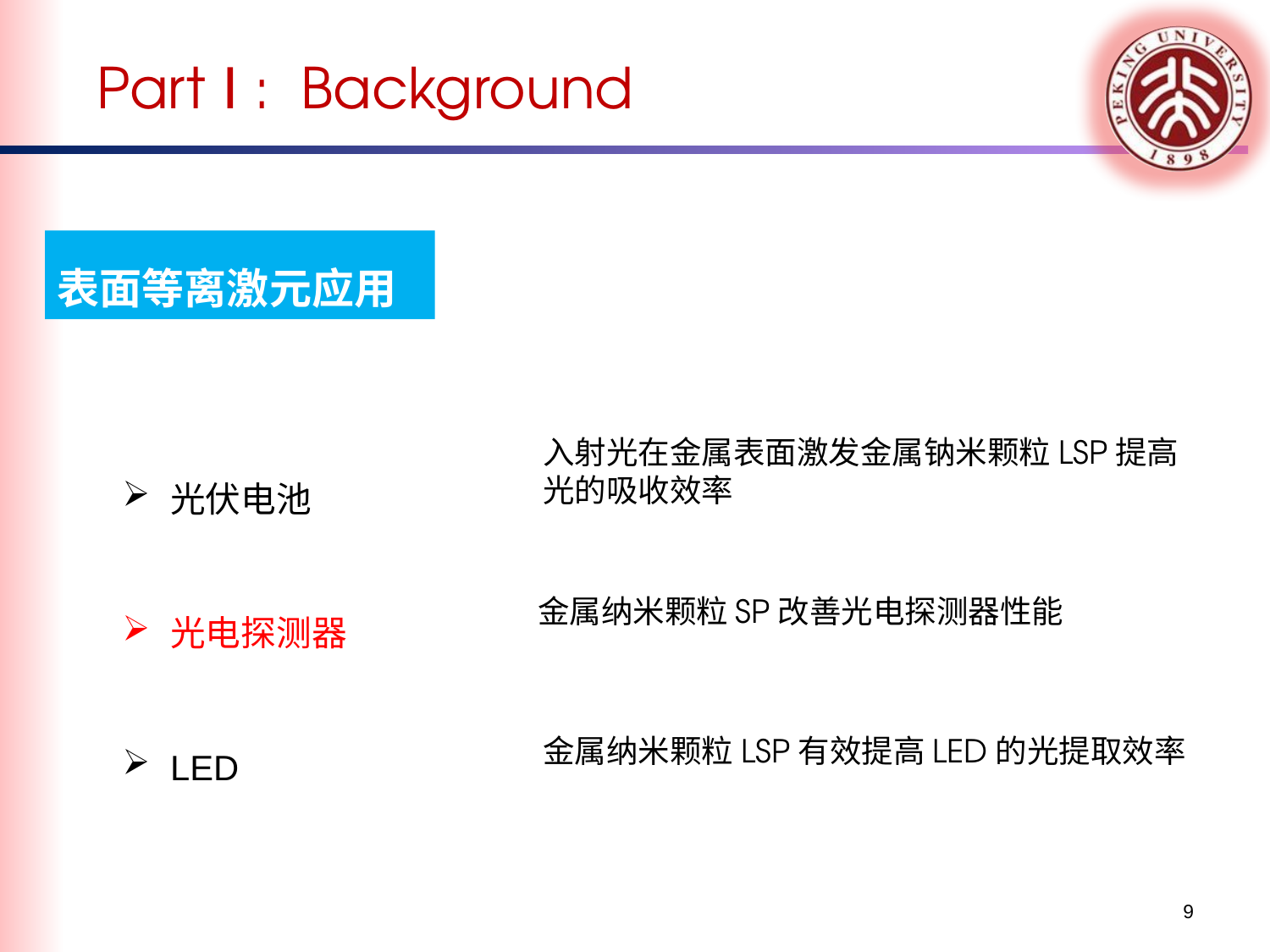

Part Ⅰ :  Background
表面等离激元应用
光伏电池
光电探测器
LED
入射光在金属表面激发金属钠米颗粒LSP提高光的吸收效率
金属纳米颗粒SP改善光电探测器性能
金属纳米颗粒LSP有效提高LED的光提取效率
9